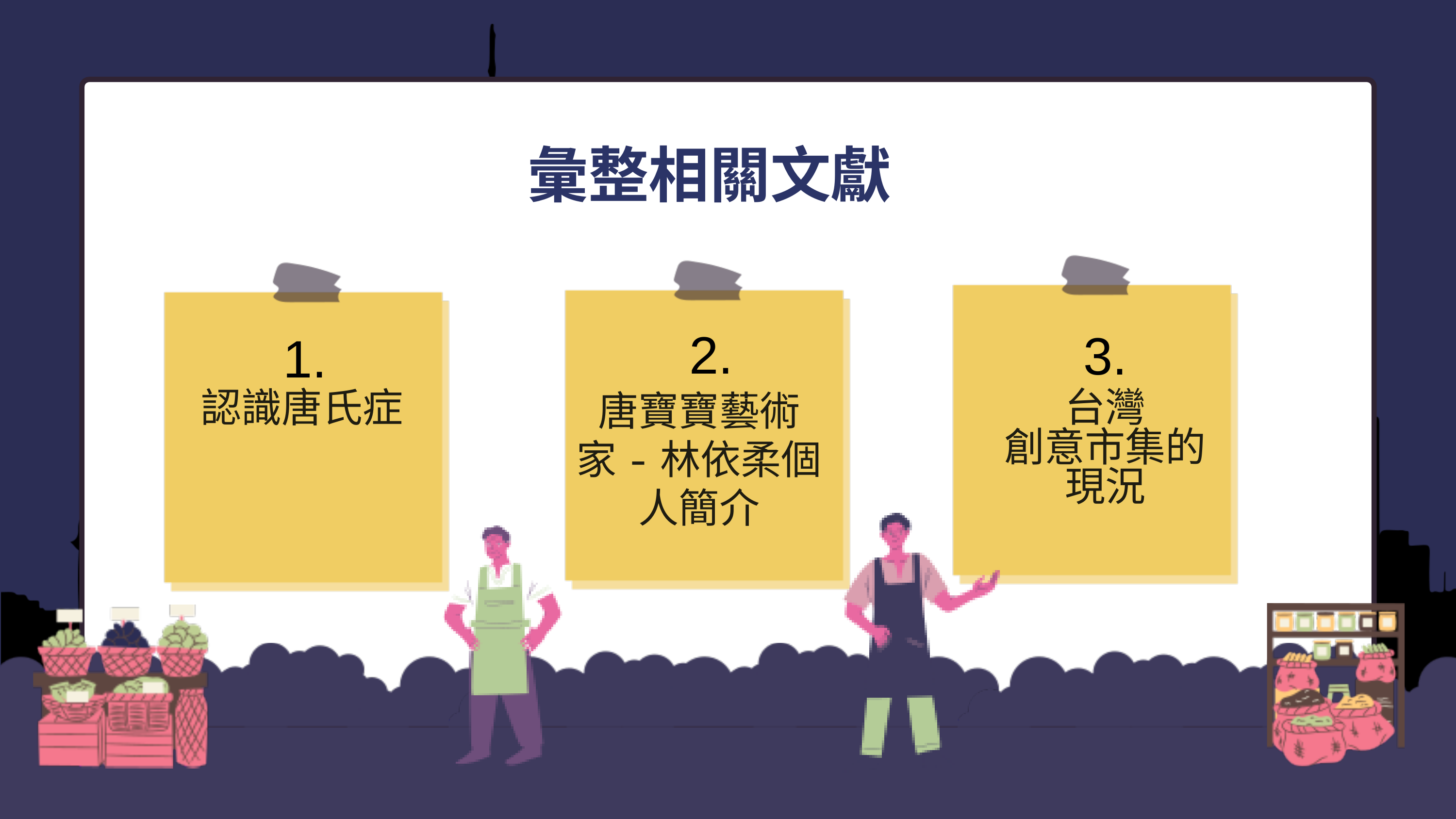

彙整相關文獻

2.
3.
1.
唐寶寶藝術家-林依柔個人簡介
台灣
創意市集的現況
認識唐氏症